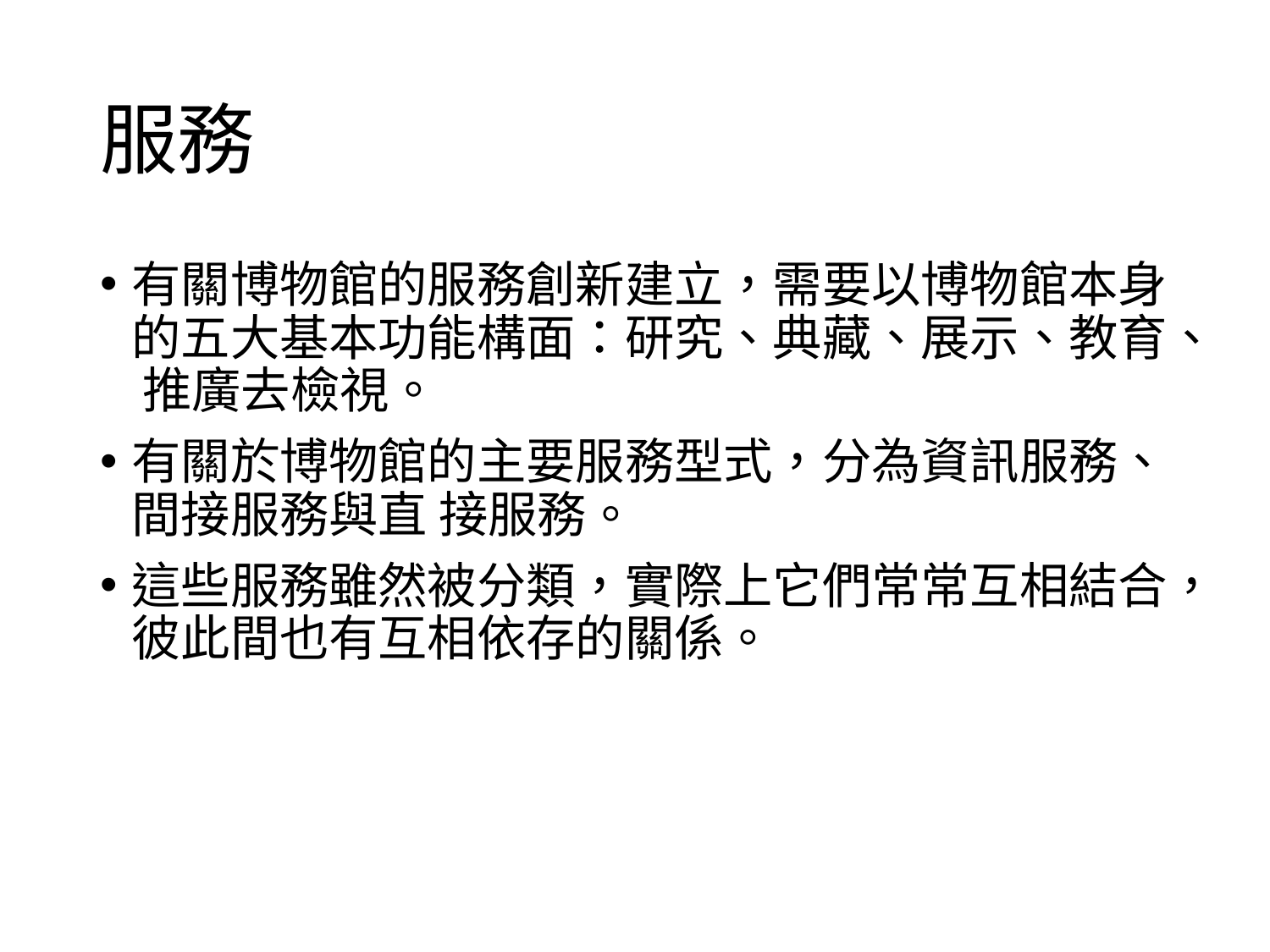

# 服務
有關博物館的服務創新建立，需要以博物館本身的五大基本功能構面：研究、典藏、展示、教育、 推廣去檢視。
有關於博物館的主要服務型式，分為資訊服務、間接服務與直 接服務。
這些服務雖然被分類，實際上它們常常互相結合，彼此間也有互相依存的關係。